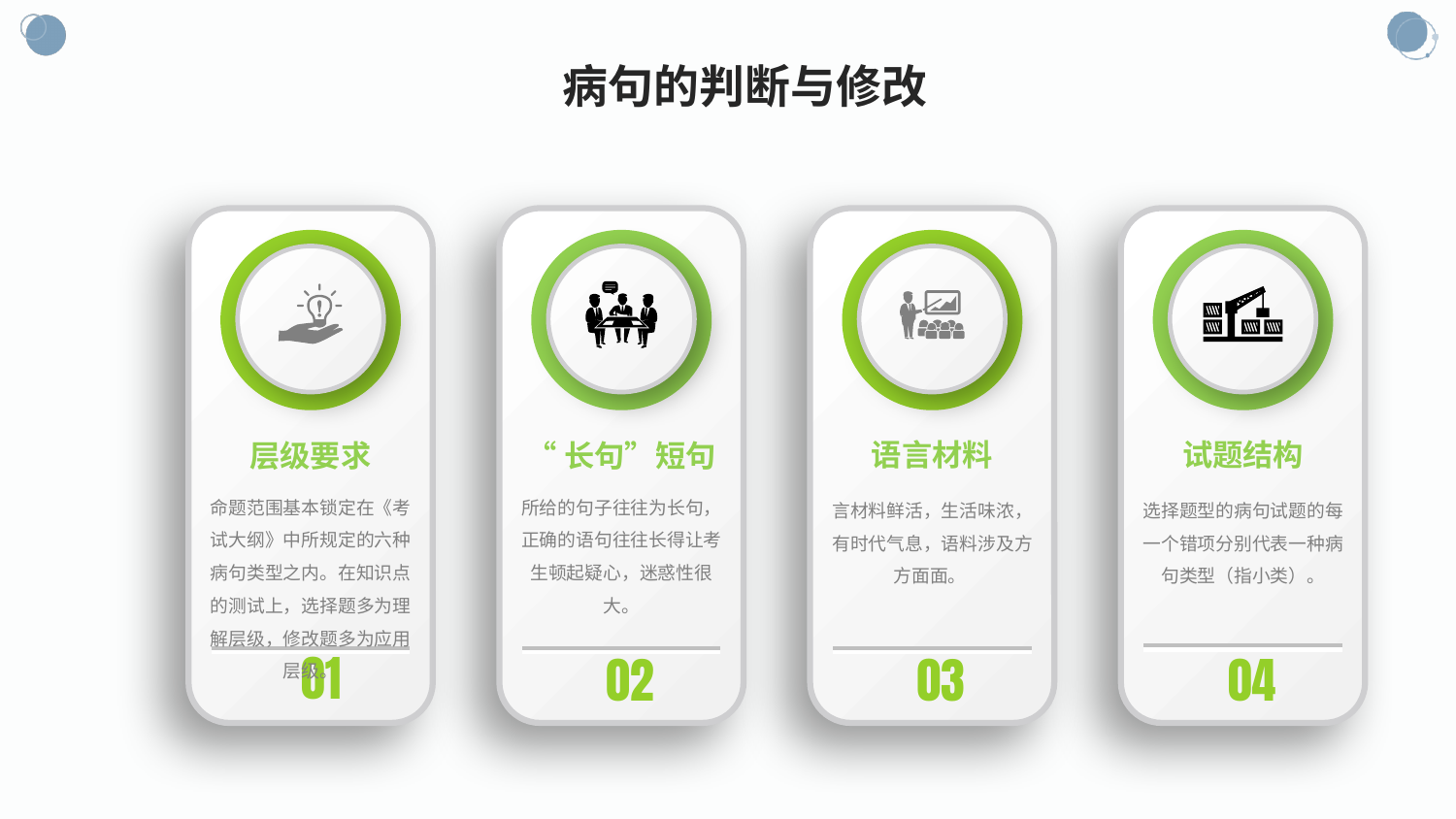

病句的判断与修改

层级要求
命题范围基本锁定在《考试大纲》中所规定的六种病句类型之内。在知识点的测试上，选择题多为理解层级，修改题多为应用层级。
01

“长句”短句
所给的句子往往为长句，正确的语句往往长得让考生顿起疑心，迷惑性很大。
02

语言材料
言材料鲜活，生活味浓，有时代气息，语料涉及方方面面。
03

试题结构
选择题型的病句试题的每一个错项分别代表一种病句类型（指小类）。
04